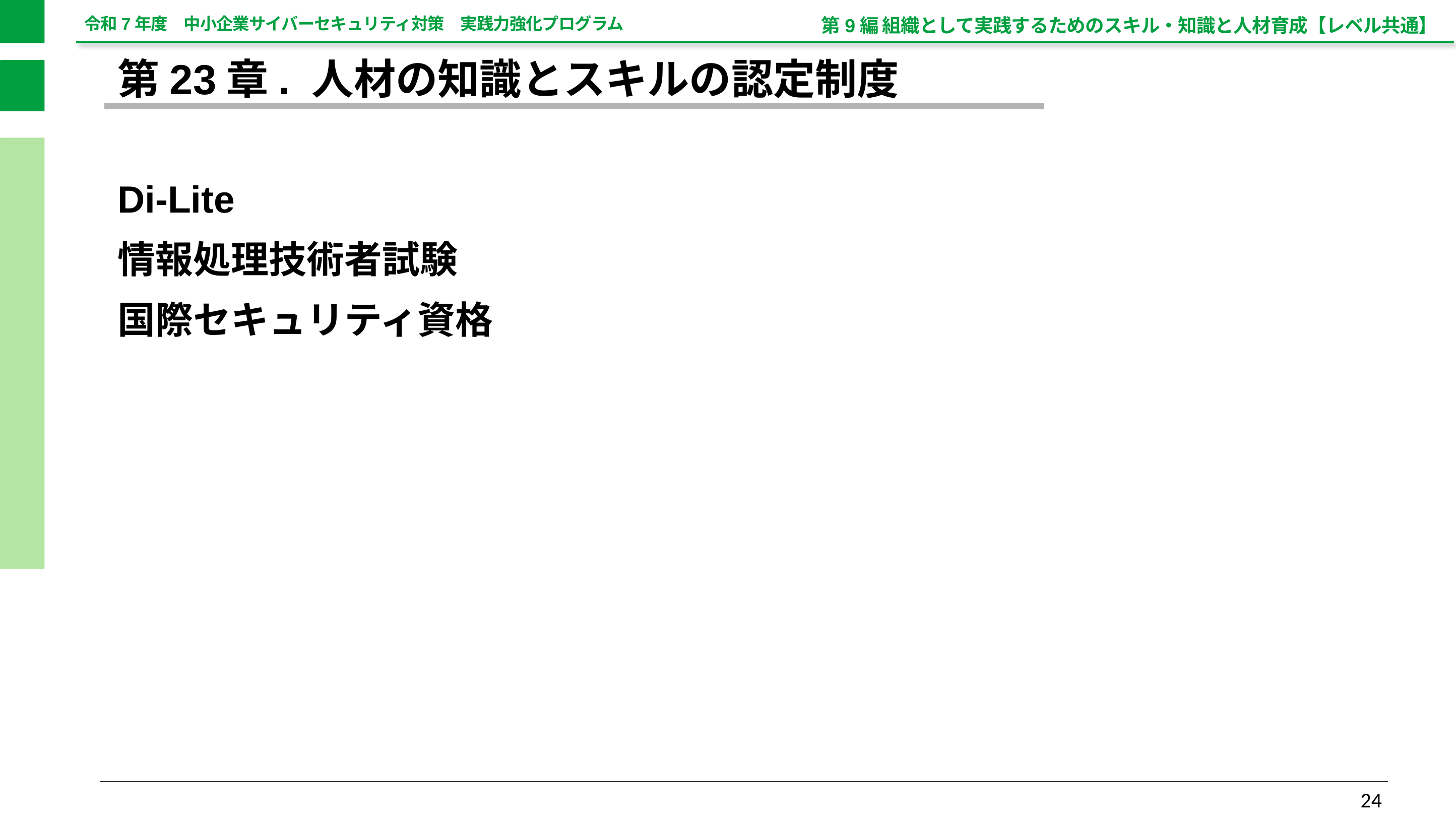

第9編 組織として実践するためのスキル・知識と人材育成【レベル共通】
第23章. 人材の知識とスキルの認定制度
Di-Lite
情報処理技術者試験
国際セキュリティ資格